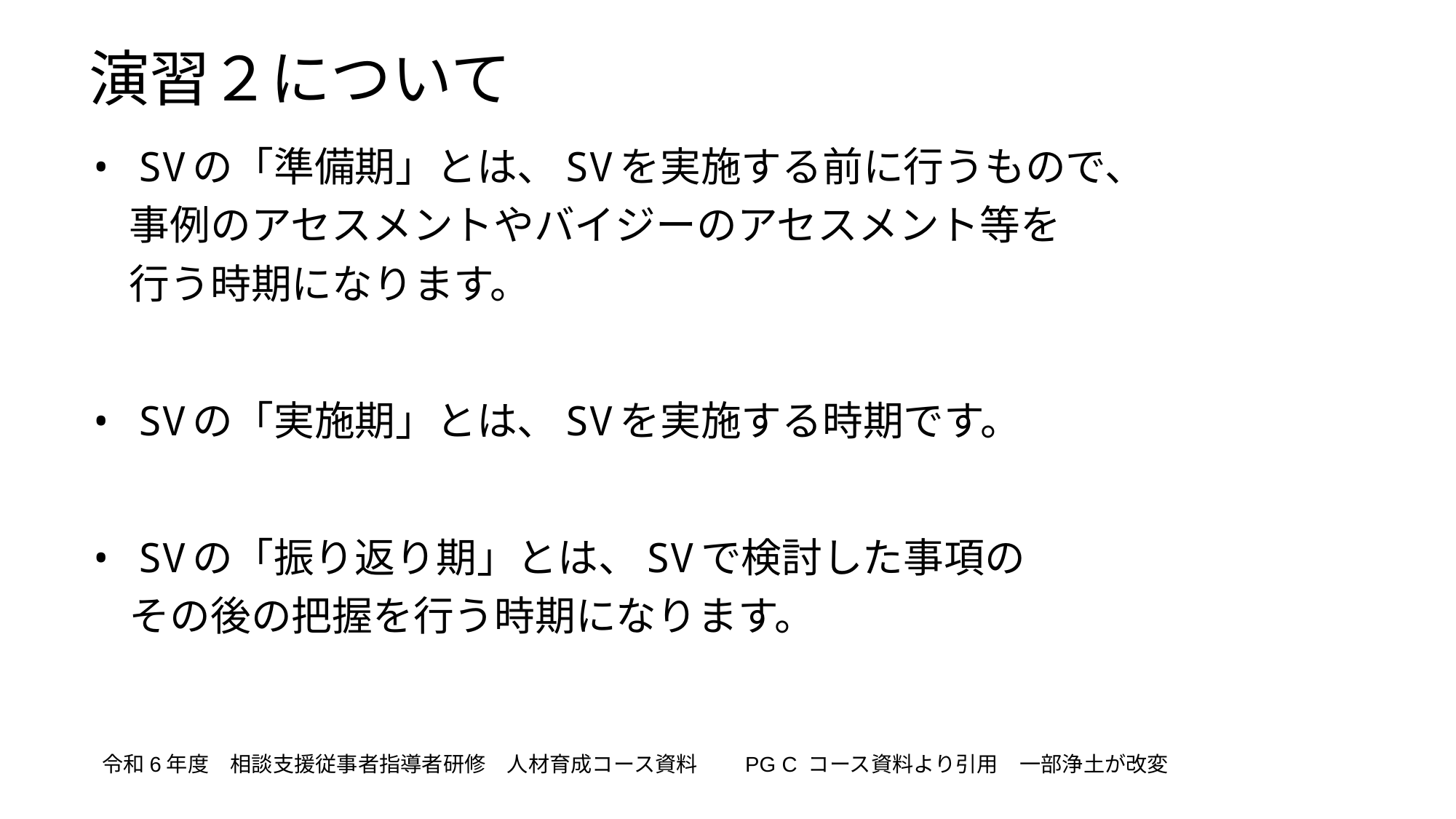

# 演習２について
• SVの「準備期」とは、SVを実施する前に行うもので、
　事例のアセスメントやバイジーのアセスメント等を
　行う時期になります。

• SVの「実施期」とは、SVを実施する時期です。

• SVの「振り返り期」とは、SVで検討した事項の
　その後の把握を行う時期になります。
令和6年度　相談支援従事者指導者研修　人材育成コース資料　　PG C コース資料より引用　一部浄土が改変